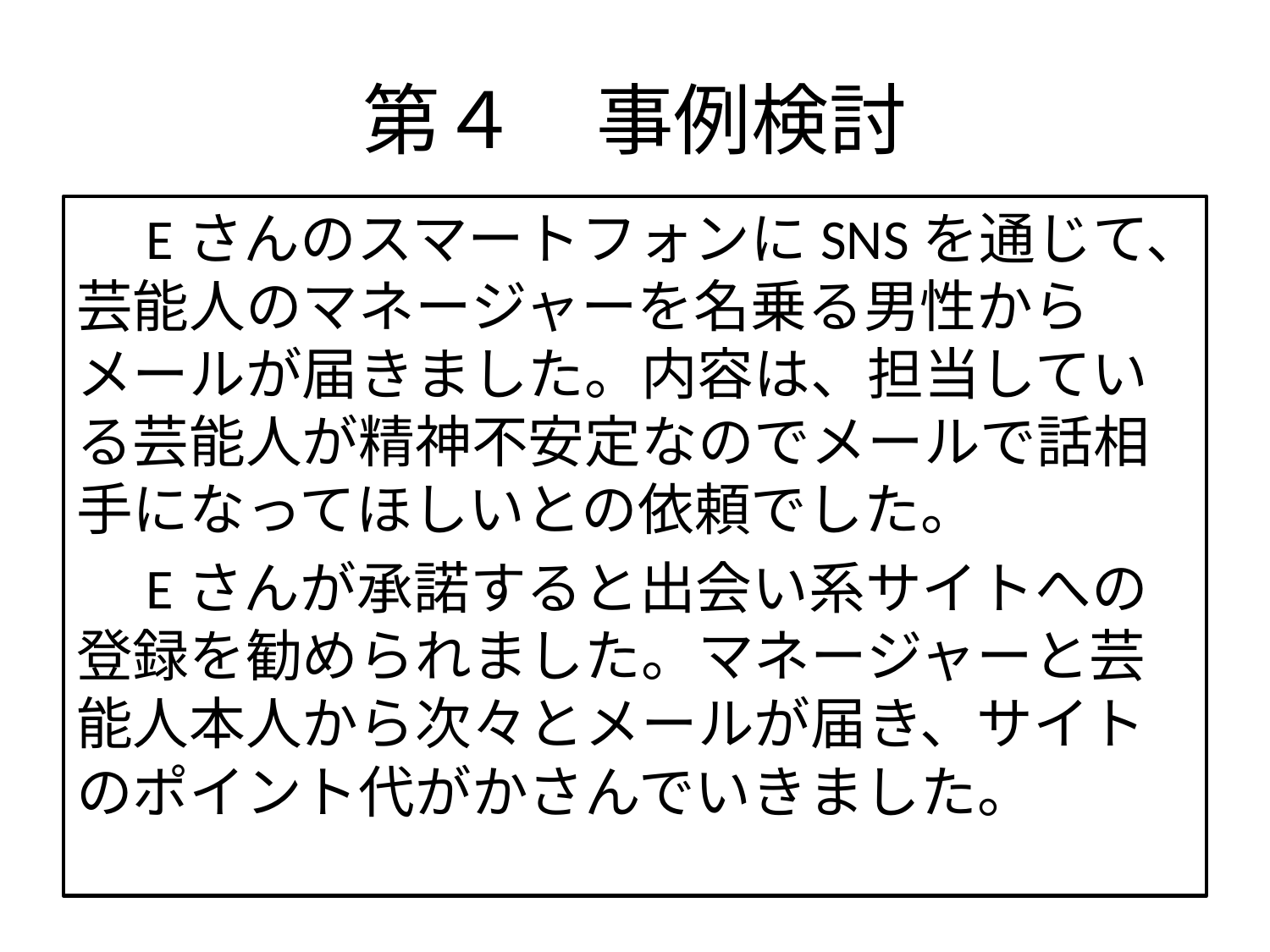

# 第４　事例検討
　EさんのスマートフォンにSNSを通じて、芸能人のマネージャーを名乗る男性からメールが届きました。内容は、担当している芸能人が精神不安定なのでメールで話相手になってほしいとの依頼でした。
　Eさんが承諾すると出会い系サイトへの登録を勧められました。マネージャーと芸能人本人から次々とメールが届き、サイトのポイント代がかさんでいきました。